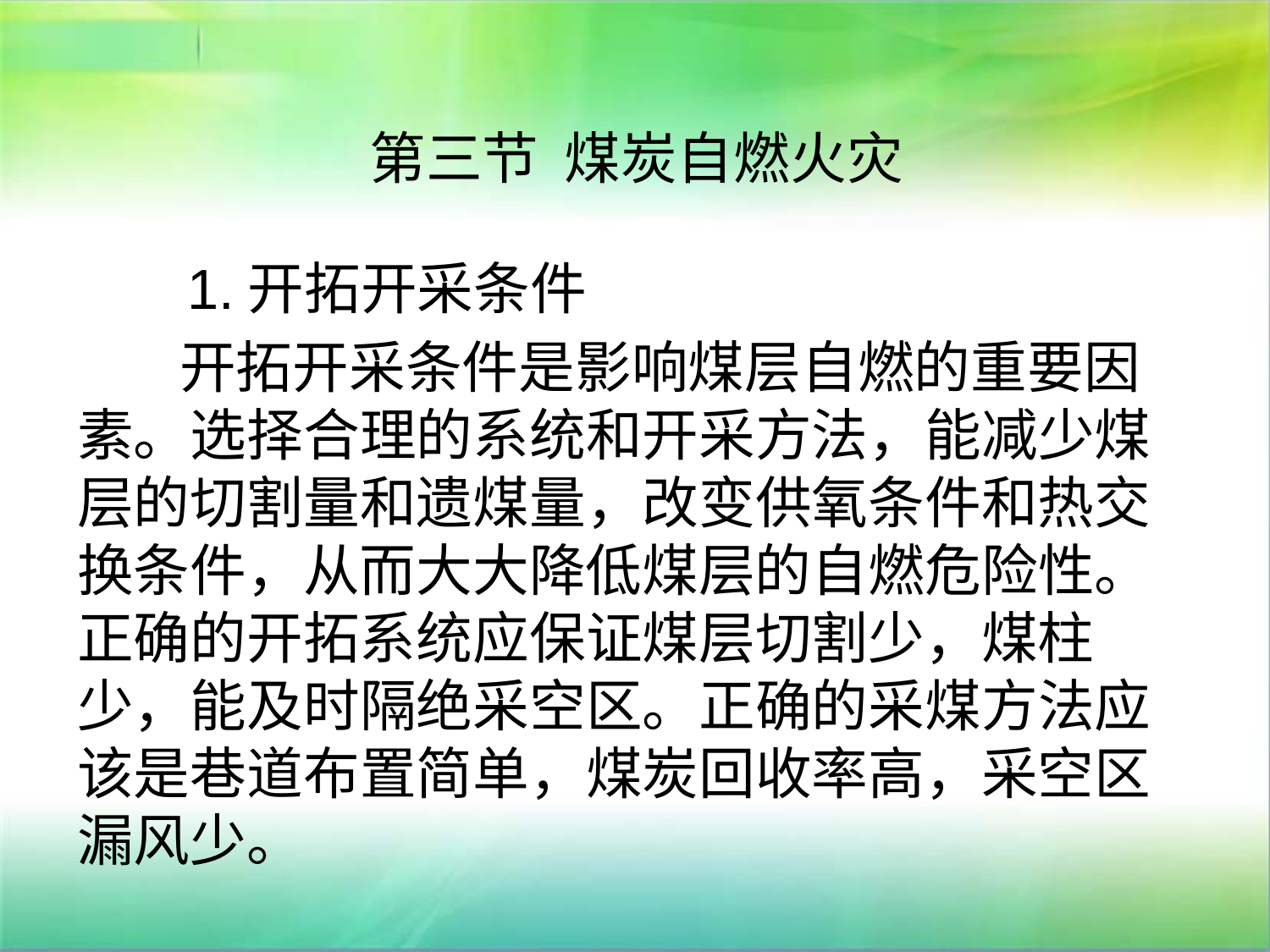

# 第三节  煤炭自燃火灾
        1.开拓开采条件
       开拓开采条件是影响煤层自燃的重要因素。选择合理的系统和开采方法，能减少煤层的切割量和遗煤量，改变供氧条件和热交换条件，从而大大降低煤层的自燃危险性。正确的开拓系统应保证煤层切割少，煤柱少，能及时隔绝采空区。正确的采煤方法应该是巷道布置简单，煤炭回收率高，采空区漏风少。